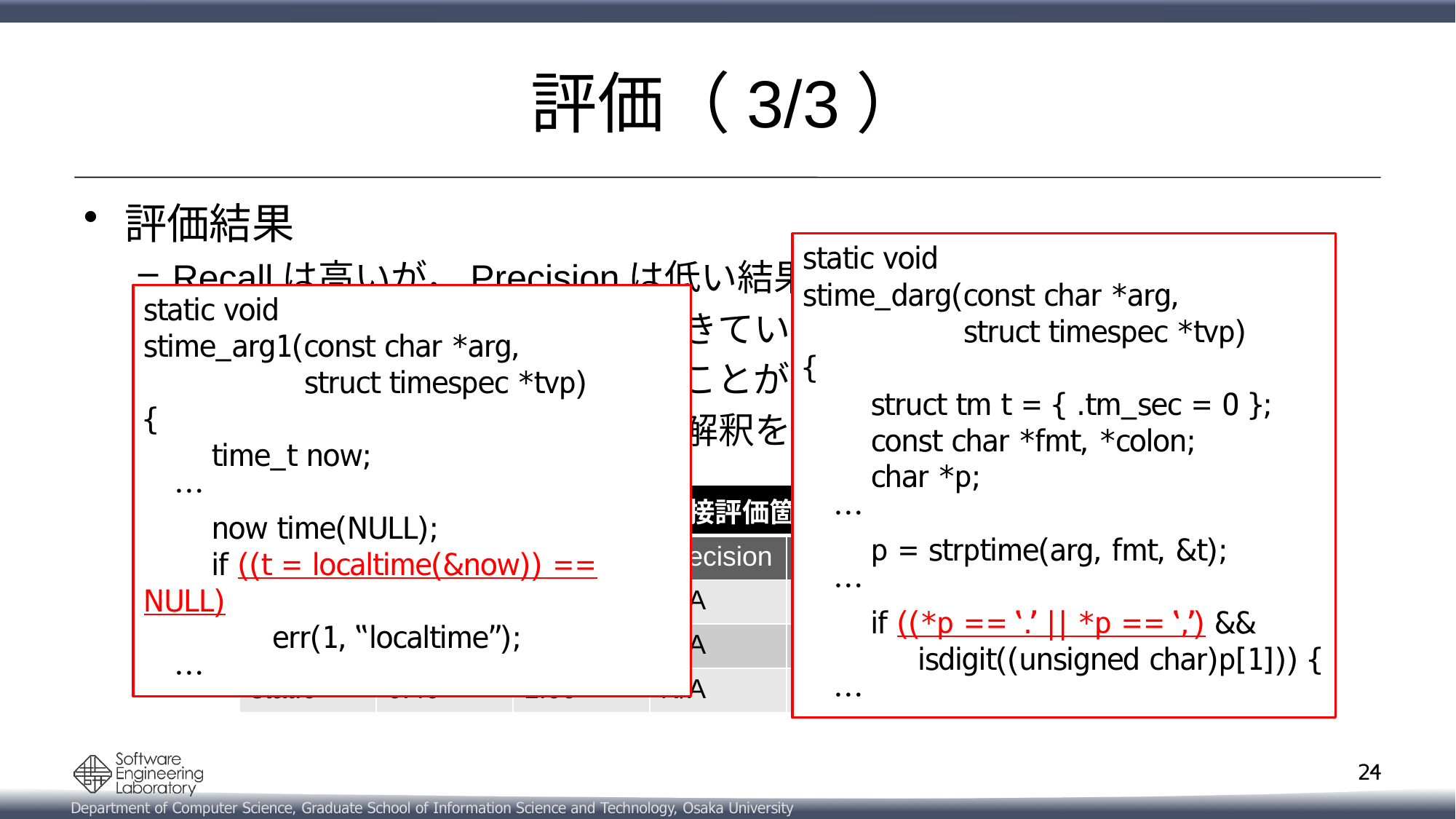

# 評価（3/3）
評価結果
Recallは高いが，Precisionは低い結果となった
修正が必要な箇所を全て検出できていることがわかった
不要な箇所を多数検出していることがわかった
		ソースコードの意味解釈を行わないことが要因と考えられる
static void
stime_darg(const char *arg,
                 struct timespec *tvp)
{
　　struct tm t = { .tm_sec = 0 };
　　const char *fmt, *colon;
　　char *p;
　…
　　p = strptime(arg, fmt, &t);
　…
　　if ((*p == ‘.’ || *p == ‘,’) &&
 　　　isdigit((unsigned char)p[1])) {
　…
static void
stime_arg1(const char *arg,
                 struct timespec *tvp)
{
　　time_t now;
　…
　　now time(NULL);
　　if ((t = localtime(&now)) == NULL)
　　　　err(1, “localtime”);
　…

|  | 外部関数呼出 |  | 直接評価箇所 |  | 合計 |  |
| --- | --- | --- | --- | --- | --- | --- |
|  | Precision | Recall | Precision | Recall | Precision | Recall |
| date.c | 0.27 | 1.00 | N/A | N/A | 0.20 | 1.00 |
| touch.c | 0.33 | 1.00 | N/A | N/A | 0.18 | 1.00 |
| stat.c | 0.40 | 1.00 | N/A | N/A | 0.33 | 1.00 |
24